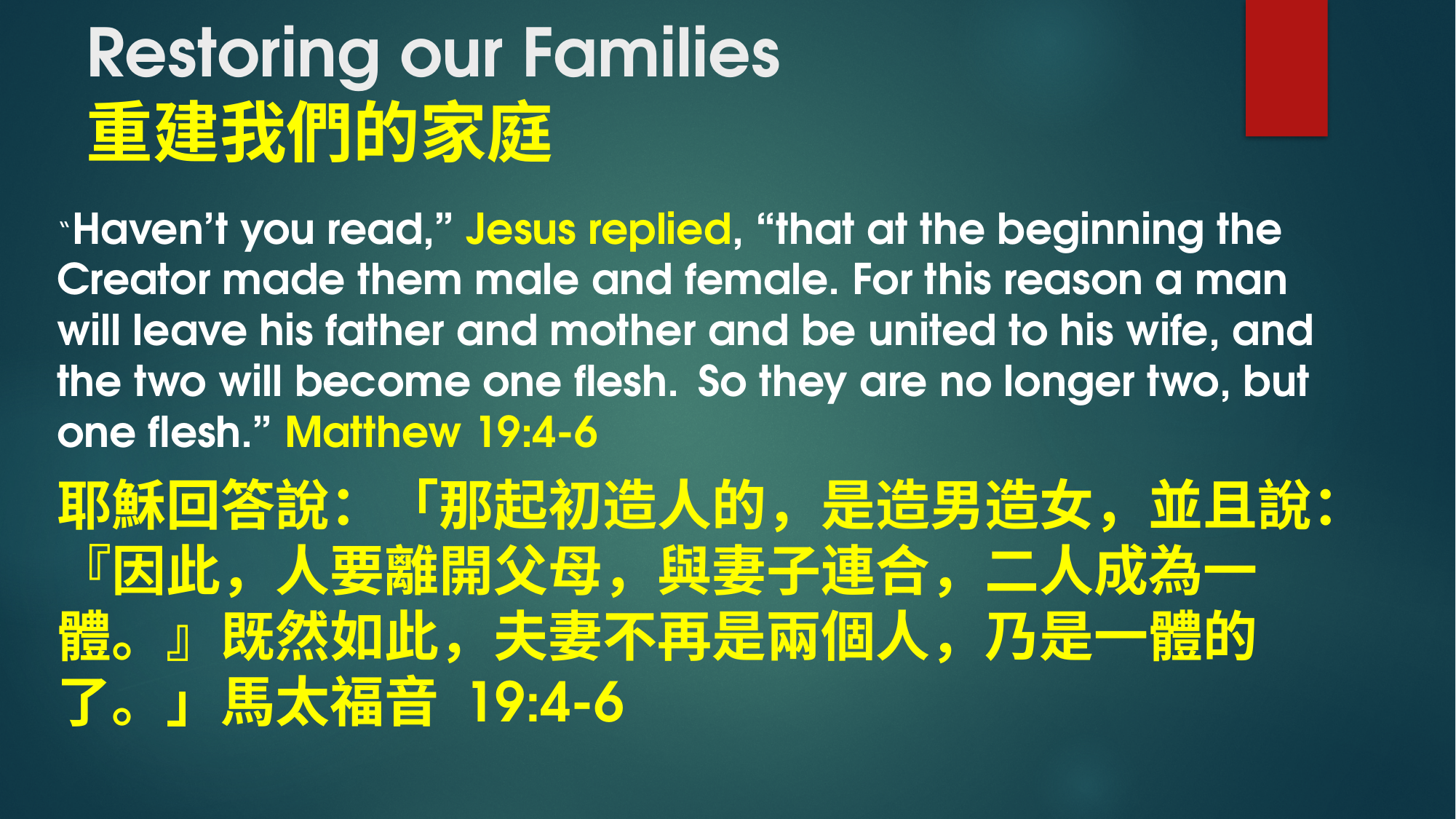

# Restoring our Families 重建我們的家庭
“Haven’t you read,” Jesus replied, “that at the beginning the Creator made them male and female. For this reason a man will leave his father and mother and be united to his wife, and the two will become one flesh.  So they are no longer two, but one flesh.” Matthew 19:4-6
耶穌回答說：「那起初造人的，是造男造女，並且說：『因此，人要離開父母，與妻子連合，二人成為一體。』既然如此，夫妻不再是兩個人，乃是一體的了。」馬太福音 19:4-6